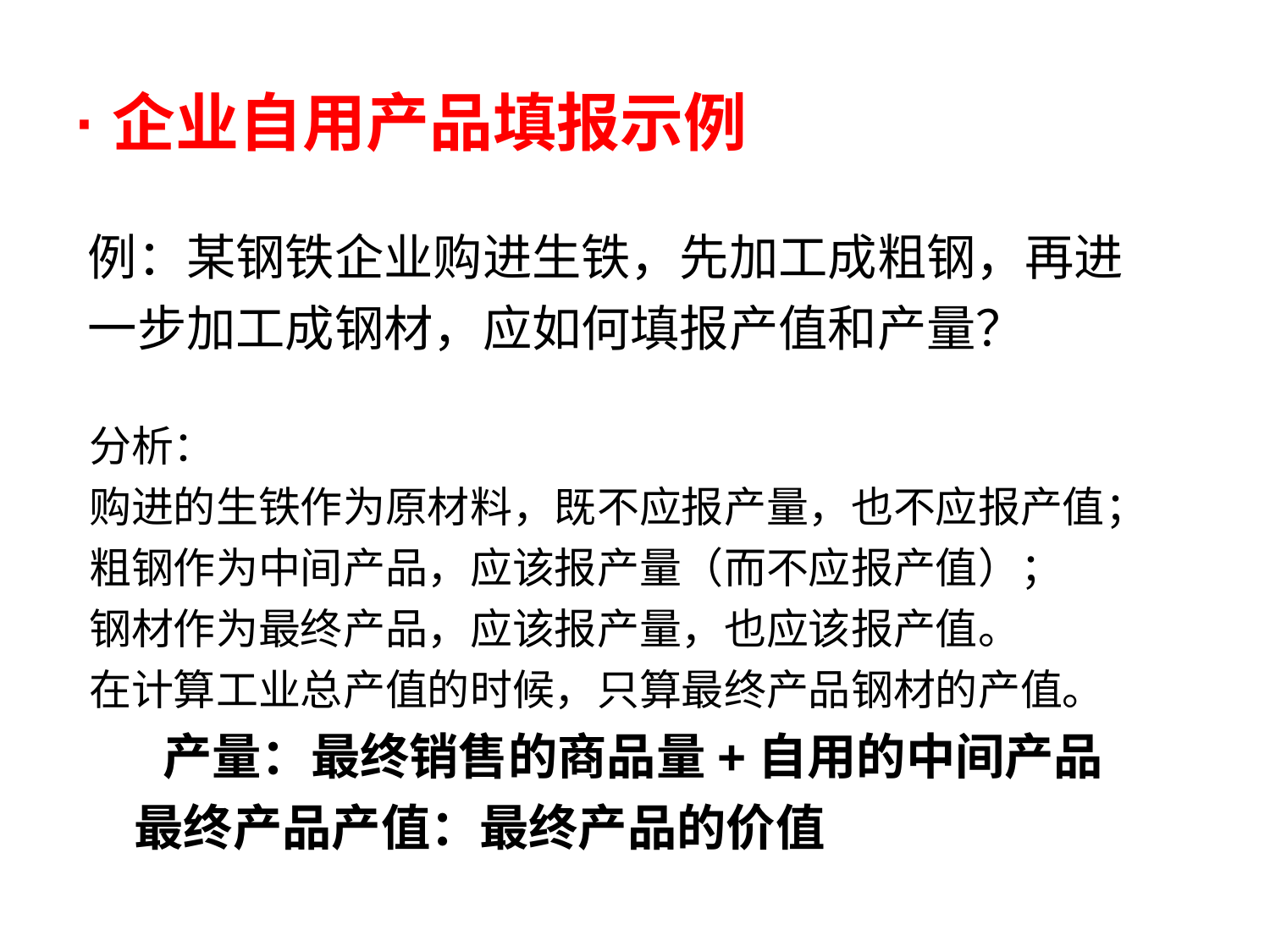

·企业自用产品填报示例
例：某钢铁企业购进生铁，先加工成粗钢，再进一步加工成钢材，应如何填报产值和产量？

分析：
购进的生铁作为原材料，既不应报产量，也不应报产值；
粗钢作为中间产品，应该报产量（而不应报产值）；
钢材作为最终产品，应该报产量，也应该报产值。
在计算工业总产值的时候，只算最终产品钢材的产值。
      产量：最终销售的商品量+自用的中间产品
   最终产品产值：最终产品的价值